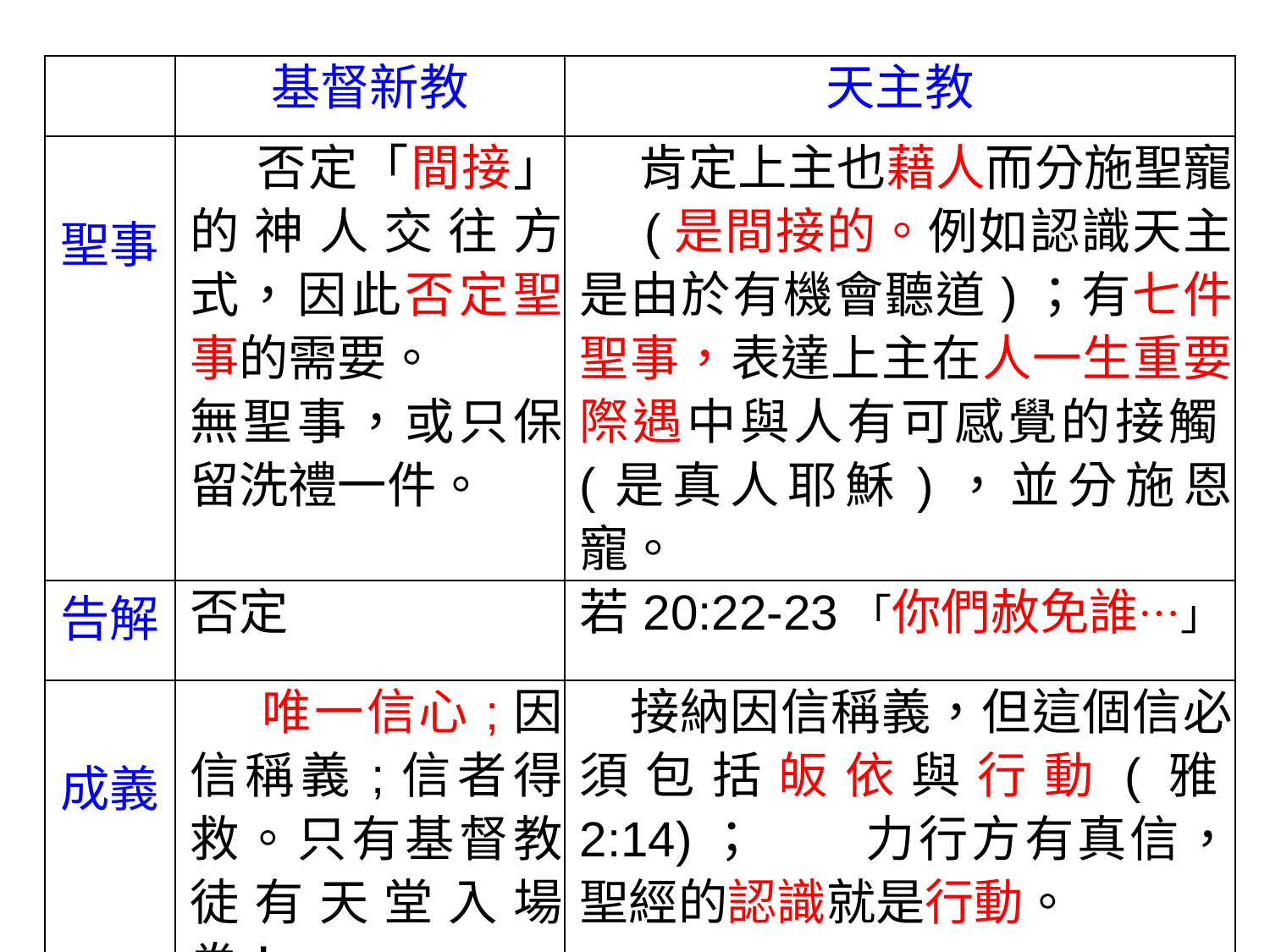

|  | 基督新教 | 天主教 |
| --- | --- | --- |
| 聖事 | 否定「間接」的神人交往方式，因此否定聖事的需要。 無聖事，或只保留洗禮一件。 | 肯定上主也藉人而分施聖寵　(是間接的。例如認識天主是由於有機會聽道)；有七件聖事，表達上主在人一生重要際遇中與人有可感覺的接觸(是真人耶穌)，並分施恩寵。 |
| 告解 | 否定 | 若20:22-23「你們赦免誰…」 |
| 成義 | 唯一信心;因信稱義;信者得救。只有基督教徒有天堂入場券！ | 接納因信稱義，但這個信必須包括皈依與行動(雅2:14)；　　力行方有真信，聖經的認識就是行動。 |